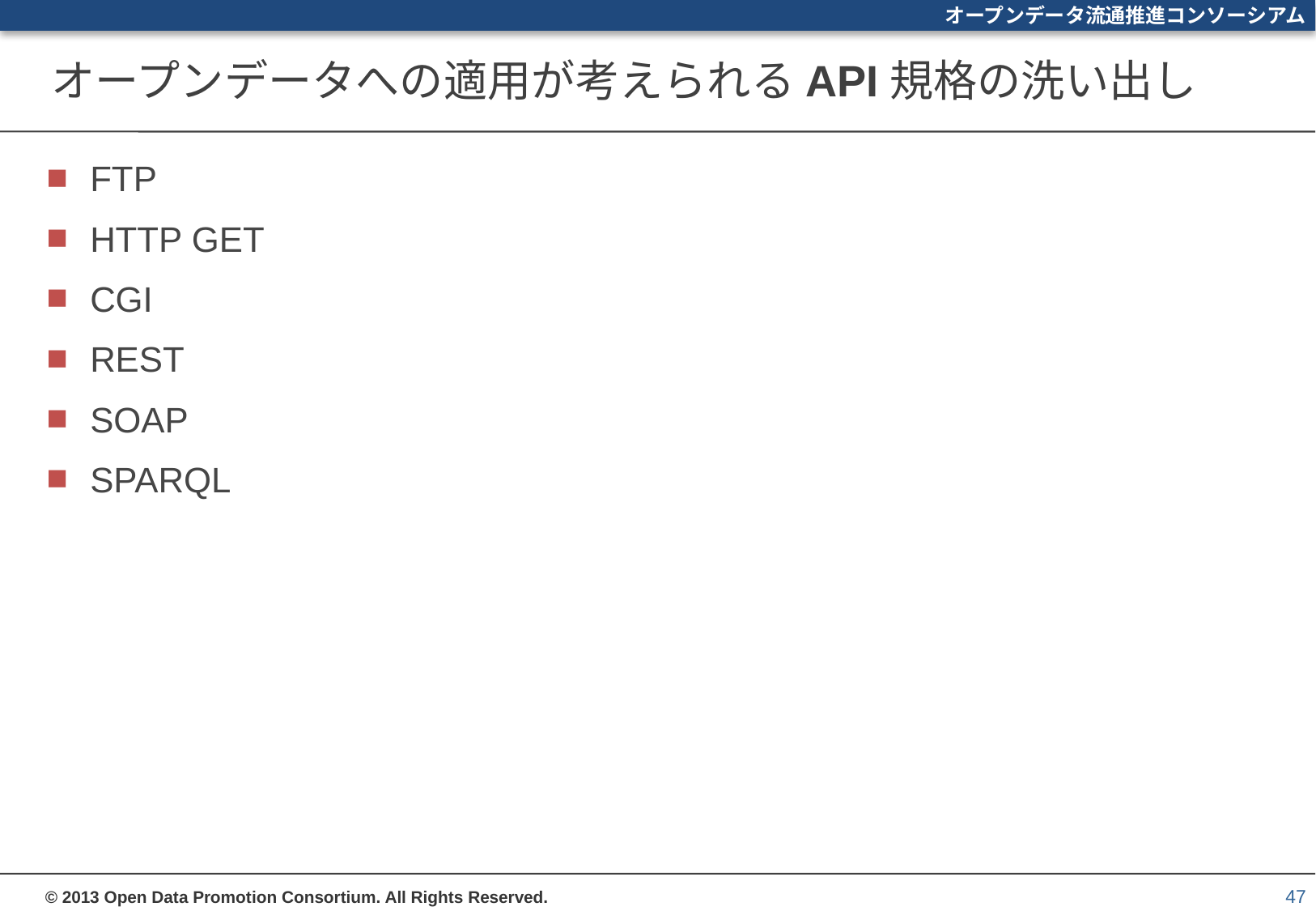

# オープンデータへの適用が考えられるAPI規格の洗い出し
FTP
HTTP GET
CGI
REST
SOAP
SPARQL
47